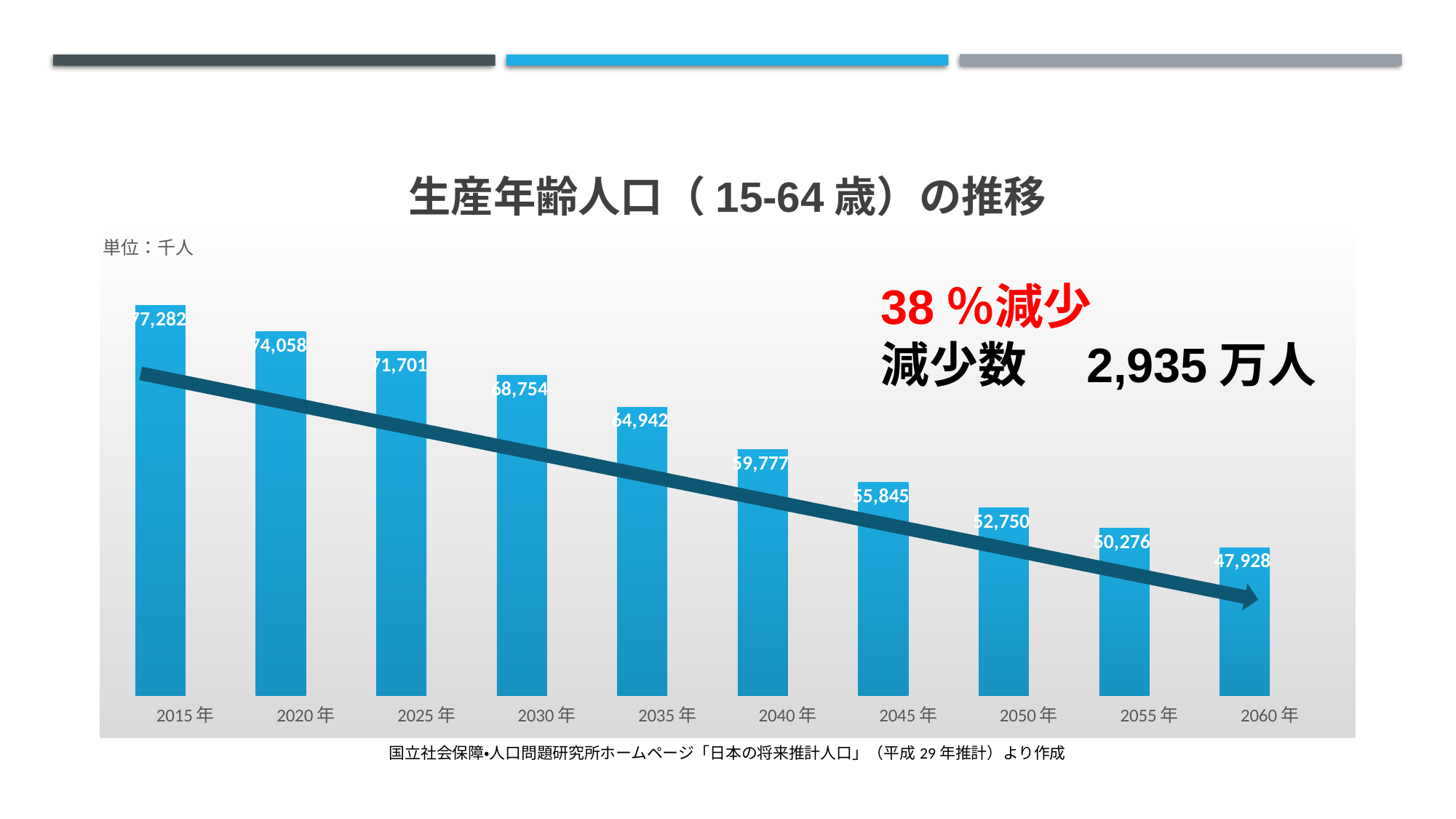

# 生産年齢人口（15-64歳）の推移

[unsupported chart]

38％減少
減少数　2,935万人

国立社会保障・人口問題研究所ホームページ「日本の将来推計人口」（平成29年推計）より作成